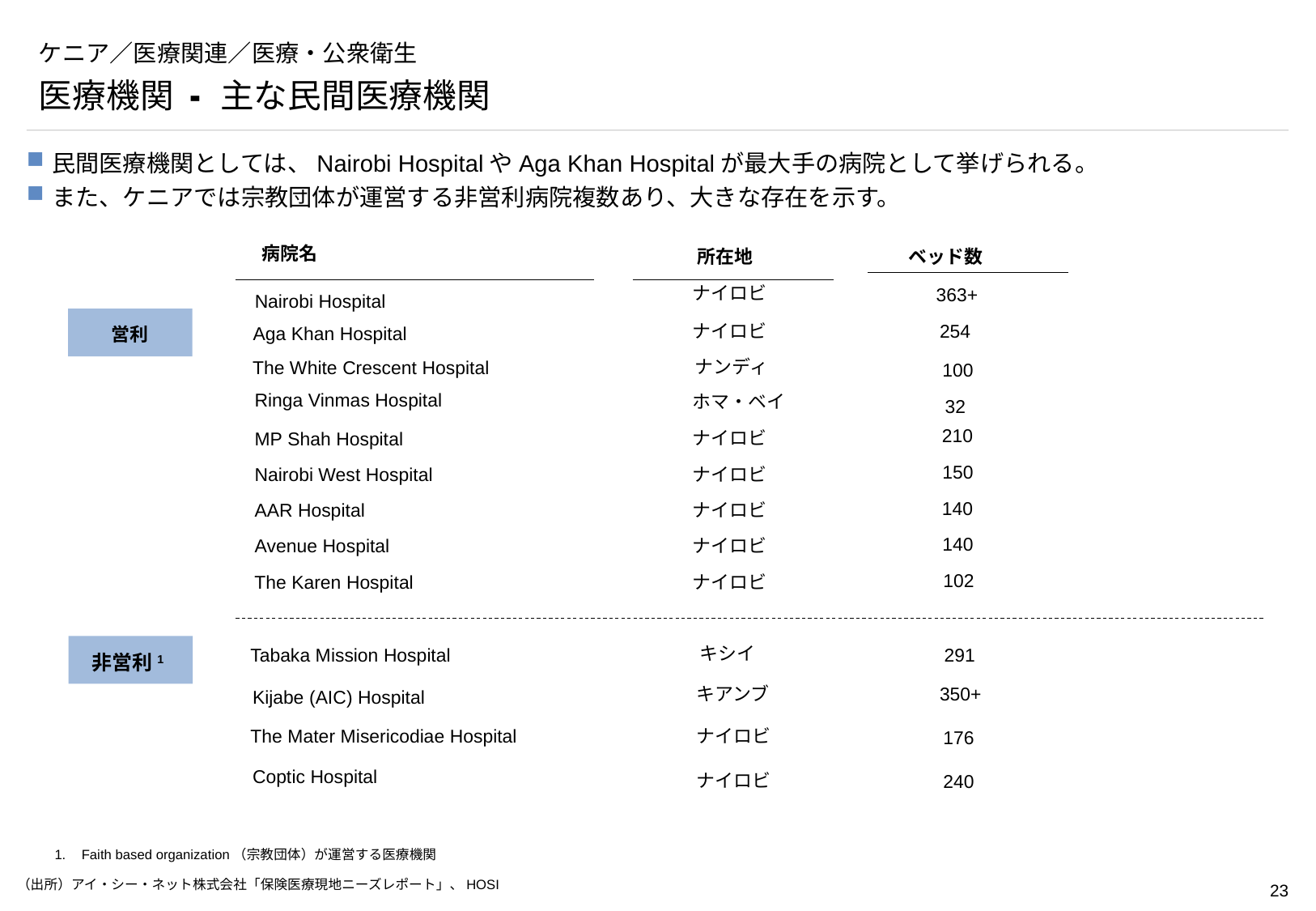

# ケニア／医療関連／医療・公衆衛生
医療機関 - 主な民間医療機関
民間医療機関としては、Nairobi HospitalやAga Khan Hospitalが最大手の病院として挙げられる。
また、ケニアでは宗教団体が運営する非営利病院複数あり、大きな存在を示す。
病院名
所在地
ベッド数
ナイロビ
363+
Nairobi Hospital
営利
ナイロビ
254
Aga Khan Hospital
ナンディ
The White Crescent Hospital
100
Ringa Vinmas Hospital
ホマ・ベイ
32
210
ナイロビ
MP Shah Hospital
150
ナイロビ
Nairobi West Hospital
140
ナイロビ
AAR Hospital
140
ナイロビ
Avenue Hospital
102
The Karen Hospital
ナイロビ
非営利1
キシイ
Tabaka Mission Hospital
291
350+
キアンブ
Kijabe (AIC) Hospital
ナイロビ
The Mater Misericodiae Hospital
176
Coptic Hospital
ナイロビ
240
1.	Faith based organization（宗教団体）が運営する医療機関
（出所）アイ・シー・ネット株式会社「保険医療現地ニーズレポート」、HOSI